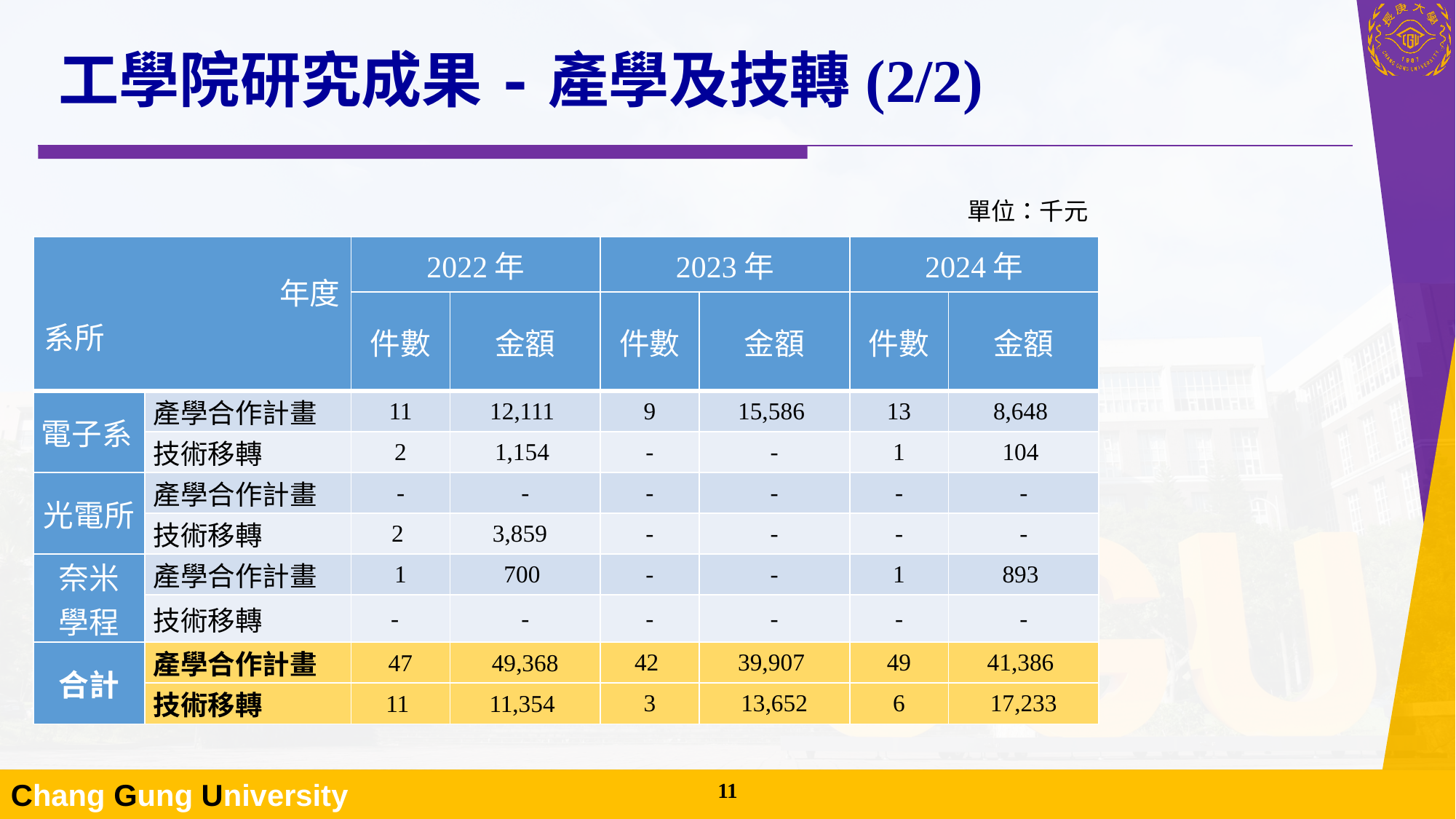

# 工學院研究成果-產學及技轉(2/2)
單位：千元
| 年度 系所 |  | 2022年 |  | 2023年 |  | 2024年 |  |
| --- | --- | --- | --- | --- | --- | --- | --- |
|  |  | 件數 | 金額 | 件數 | 金額 | 件數 | 金額 |
| 電子系 | 產學合作計畫 | 11 | 12,111 | 9 | 15,586 | 13 | 8,648 |
|  | 技術移轉 | 2 | 1,154 | - | - | 1 | 104 |
| 光電所 | 產學合作計畫 | - | - | - | - | - | - |
|  | 技術移轉 | 2 | 3,859 | - | - | - | - |
| 奈米 學程 | 產學合作計畫 | 1 | 700 | - | - | 1 | 893 |
|  | 技術移轉 | - | - | - | - | - | - |
| 合計 | 產學合作計畫 | 47 | 49,368 | 42 | 39,907 | 49 | 41,386 |
|  | 技術移轉 | 11 | 11,354 | 3 | 13,652 | 6 | 17,233 |
11